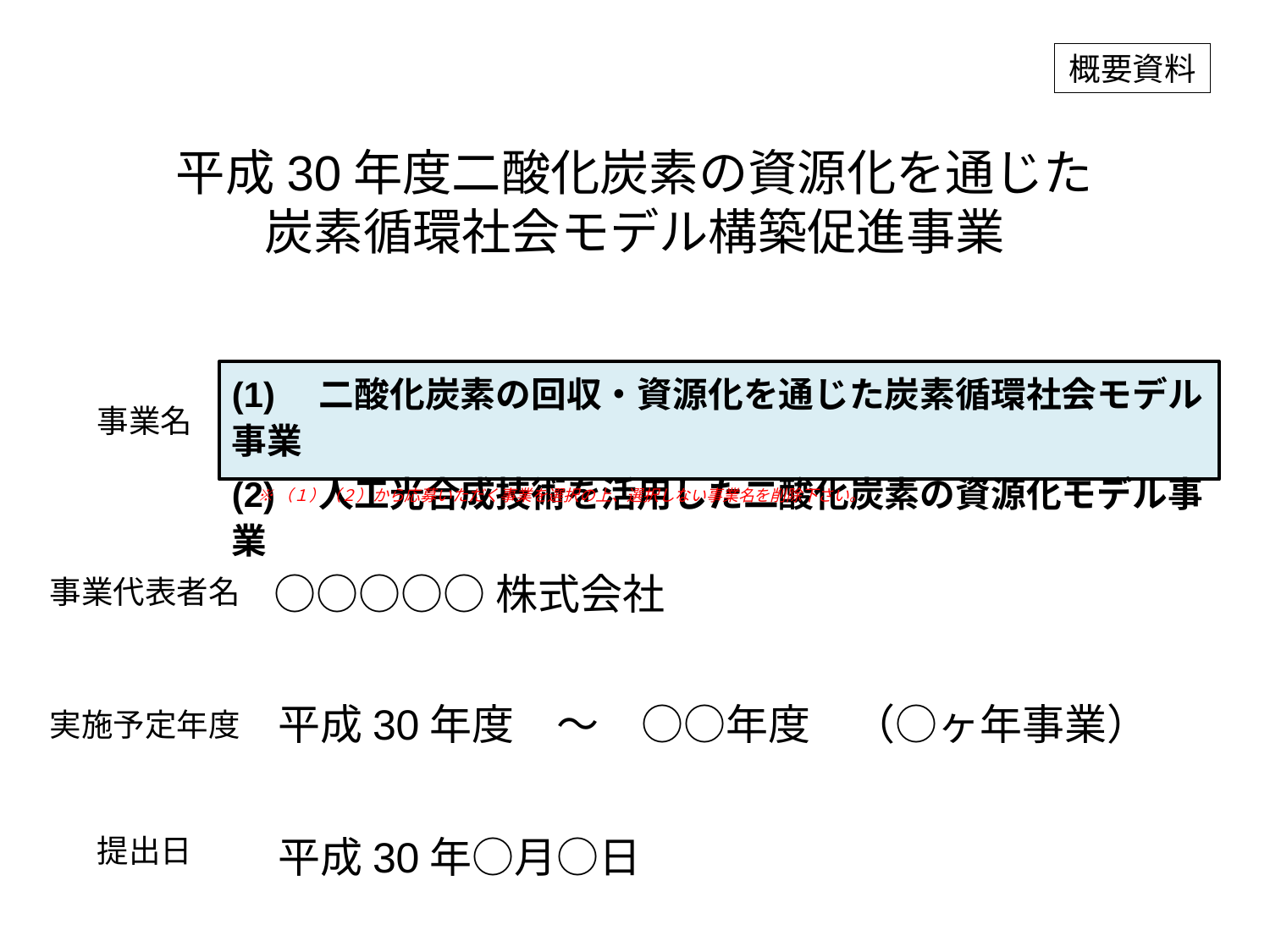

概要資料
# 平成30年度二酸化炭素の資源化を通じた 炭素循環社会モデル構築促進事業
(1)　二酸化炭素の回収・資源化を通じた炭素循環社会モデル事業
(2)　人工光合成技術を活用した二酸化炭素の資源化モデル事業
事業名
※（１）（２）から応募いただく事業を選択の上、選択しない事業名を削除下さい。
○○○○○株式会社
事業代表者名
平成30年度　～　○○年度　（○ヶ年事業）
実施予定年度

提出日
平成30年○月○日